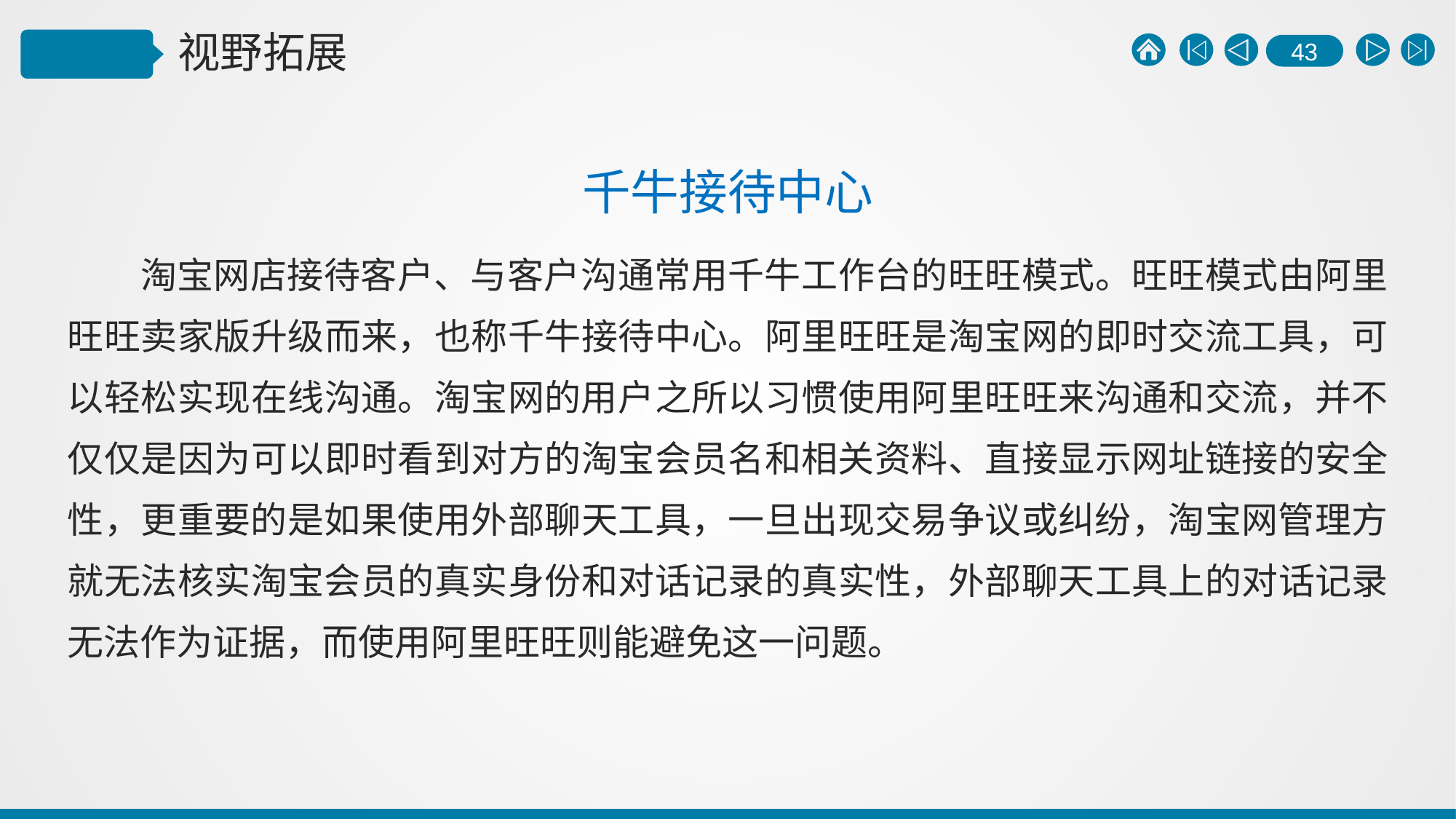

千牛接待中心
淘宝网店接待客户、与客户沟通常用千牛工作台的旺旺模式。旺旺模式由阿里旺旺卖家版升级而来，也称千牛接待中心。阿里旺旺是淘宝网的即时交流工具，可以轻松实现在线沟通。淘宝网的用户之所以习惯使用阿里旺旺来沟通和交流，并不仅仅是因为可以即时看到对方的淘宝会员名和相关资料、直接显示网址链接的安全性，更重要的是如果使用外部聊天工具，一旦出现交易争议或纠纷，淘宝网管理方就无法核实淘宝会员的真实身份和对话记录的真实性，外部聊天工具上的对话记录无法作为证据，而使用阿里旺旺则能避免这一问题。